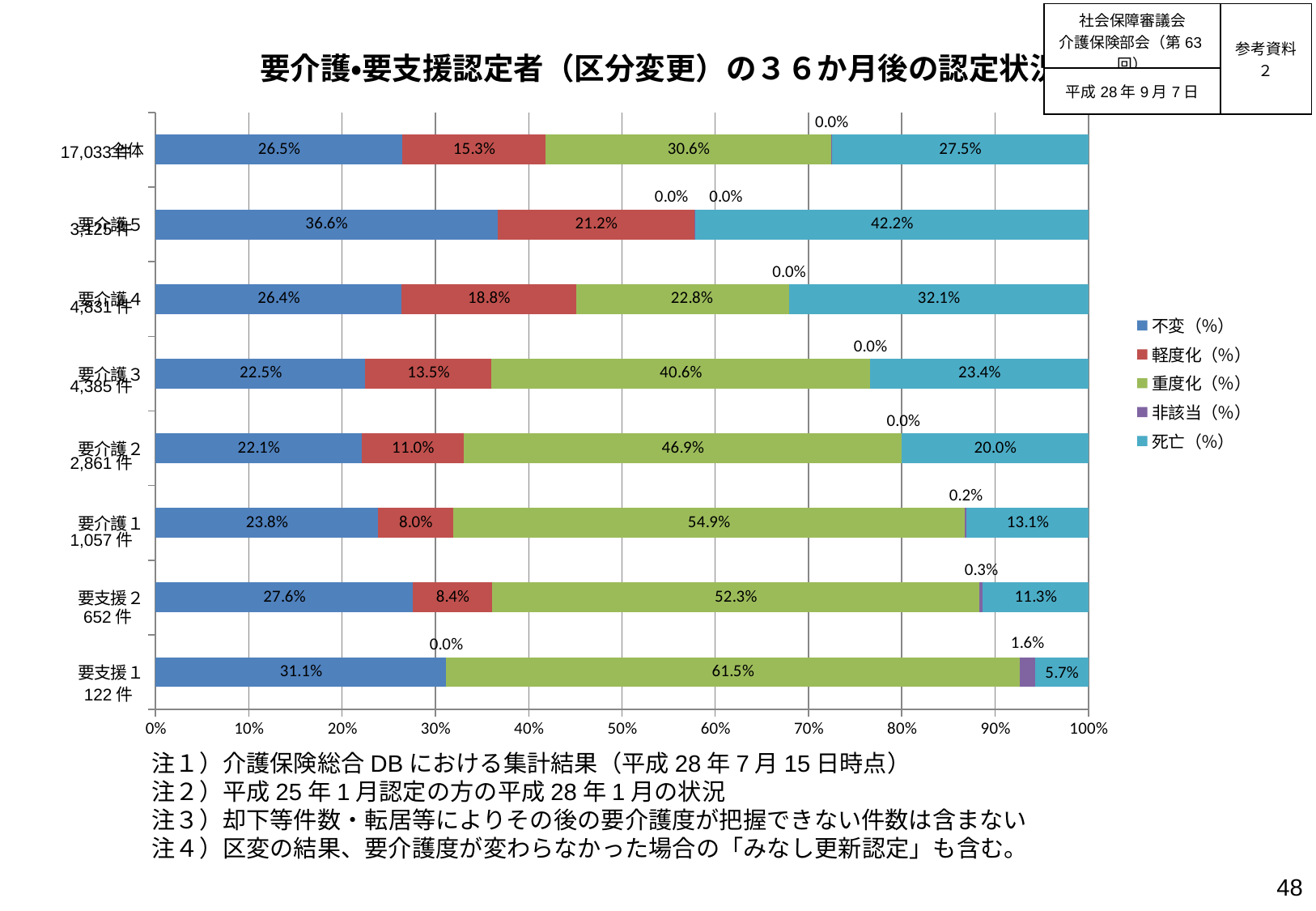

| 社会保障審議会 介護保険部会（第63回） | 参考資料２ |
| --- | --- |
| 平成28年9月7日 |  |

### Chart: 要介護・要支援認定者（区分変更）の３６か月後の認定状況

| Category | 不変（％） | 軽度化（％） | 重度化（％） | 非該当（％） | 死亡（％） |
|---|---|---|---|---|---|
| 要支援１ | 0.3114754098360656 | 0.0 | 0.6147540983606558 | 0.01639344262295082 | 0.05737704918032787 |
| 要支援２ | 0.27607361963190186 | 0.0843558282208589 | 0.5230061349693251 | 0.003067484662576687 | 0.11349693251533742 |
| 要介護１ | 0.23841059602649006 | 0.0804162724692526 | 0.5487228003784295 | 0.001892147587511826 | 0.130558183538316 |
| 要介護２ | 0.22090178259349877 | 0.10975183502271933 | 0.46871723173715485 | 0.0003495281370150297 | 0.20027962250961204 |
| 要介護３ | 0.2248574686431015 | 0.13500570125427594 | 0.40615735461801594 | 0.0 | 0.23397947548460662 |
| 要介護４ | 0.2635065203891534 | 0.18753881184019872 | 0.227903125646864 | 0.0 | 0.3210515421237839 |
| 要介護５ | 0.3664 | 0.21152 | 0.0 | 0.00032 | 0.42176 |
| 全体 | 0.2645452944284624 | 0.15340809017788998 | 0.30640521340926435 | 0.0004696765103035284 | 0.27517172547407975 |
17,033件
3,125件
4,831件
4,385件
2,861件
1,057件
652件
122件
注１）介護保険総合DBにおける集計結果（平成28年7月15日時点）
注２）平成25年1月認定の方の平成28年1月の状況
注３）却下等件数・転居等によりその後の要介護度が把握できない件数は含まない
注４）区変の結果、要介護度が変わらなかった場合の「みなし更新認定」も含む。
48